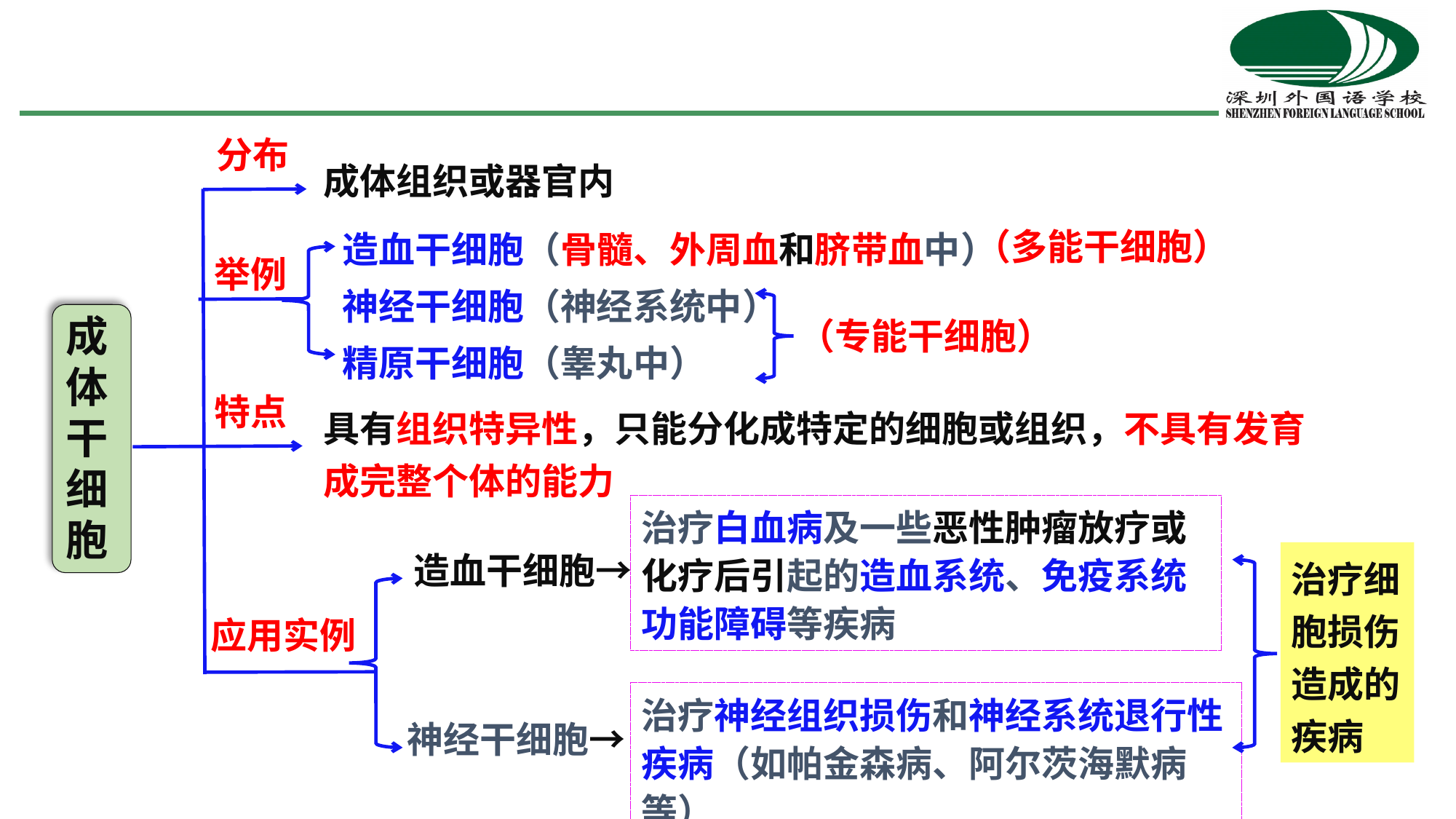

03
分布
举例

成体干细胞

特点

应用实例
成体组织或器官内
造血干细胞（骨髓、外周血和脐带血中）
神经干细胞（神经系统中）
精原干细胞（睾丸中）
（多能干细胞）

（专能干细胞）
具有组织特异性，只能分化成特定的细胞或组织，不具有发育成完整个体的能力
治疗白血病及一些恶性肿瘤放疗或化疗后引起的造血系统、免疫系统功能障碍等疾病
造血干细胞→
治疗细胞损伤造成的疾病

治疗神经组织损伤和神经系统退行性疾病（如帕金森病、阿尔茨海默病等）
神经干细胞→